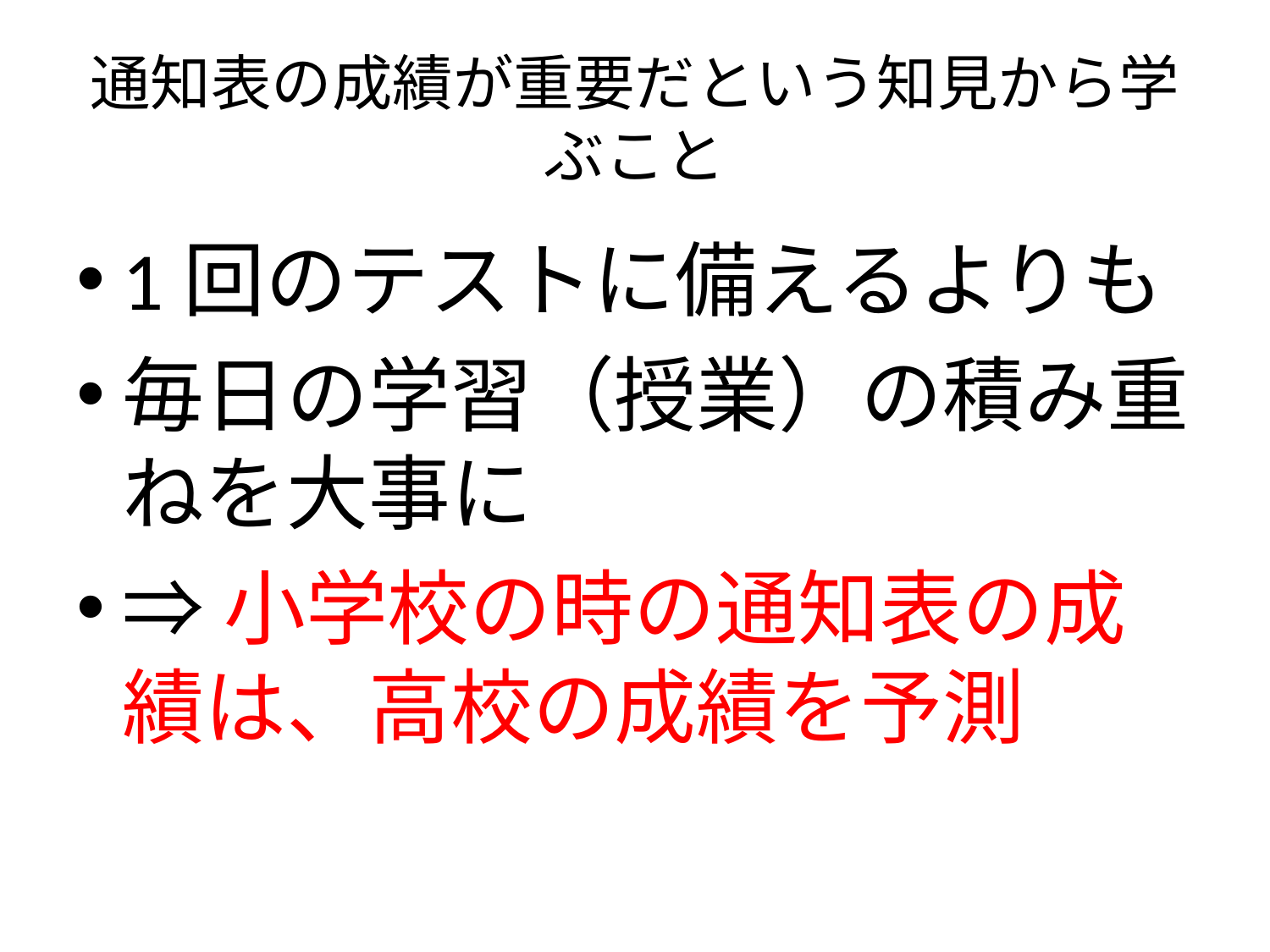

# 通知表の成績が重要だという知見から学ぶこと
1回のテストに備えるよりも
毎日の学習（授業）の積み重ねを大事に
⇒小学校の時の通知表の成績は、高校の成績を予測